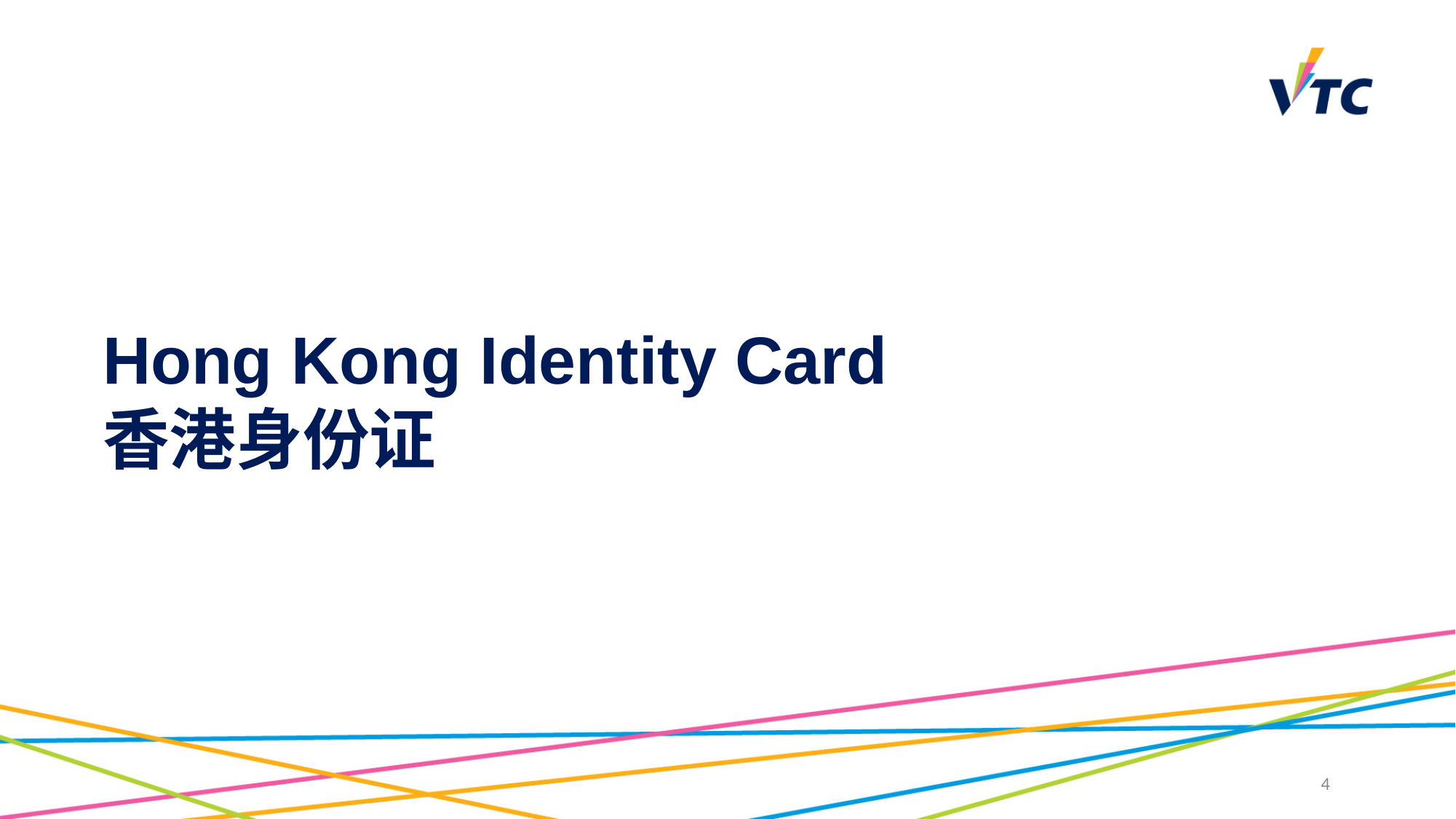

# Hong Kong Identity Card 香港身份证
4